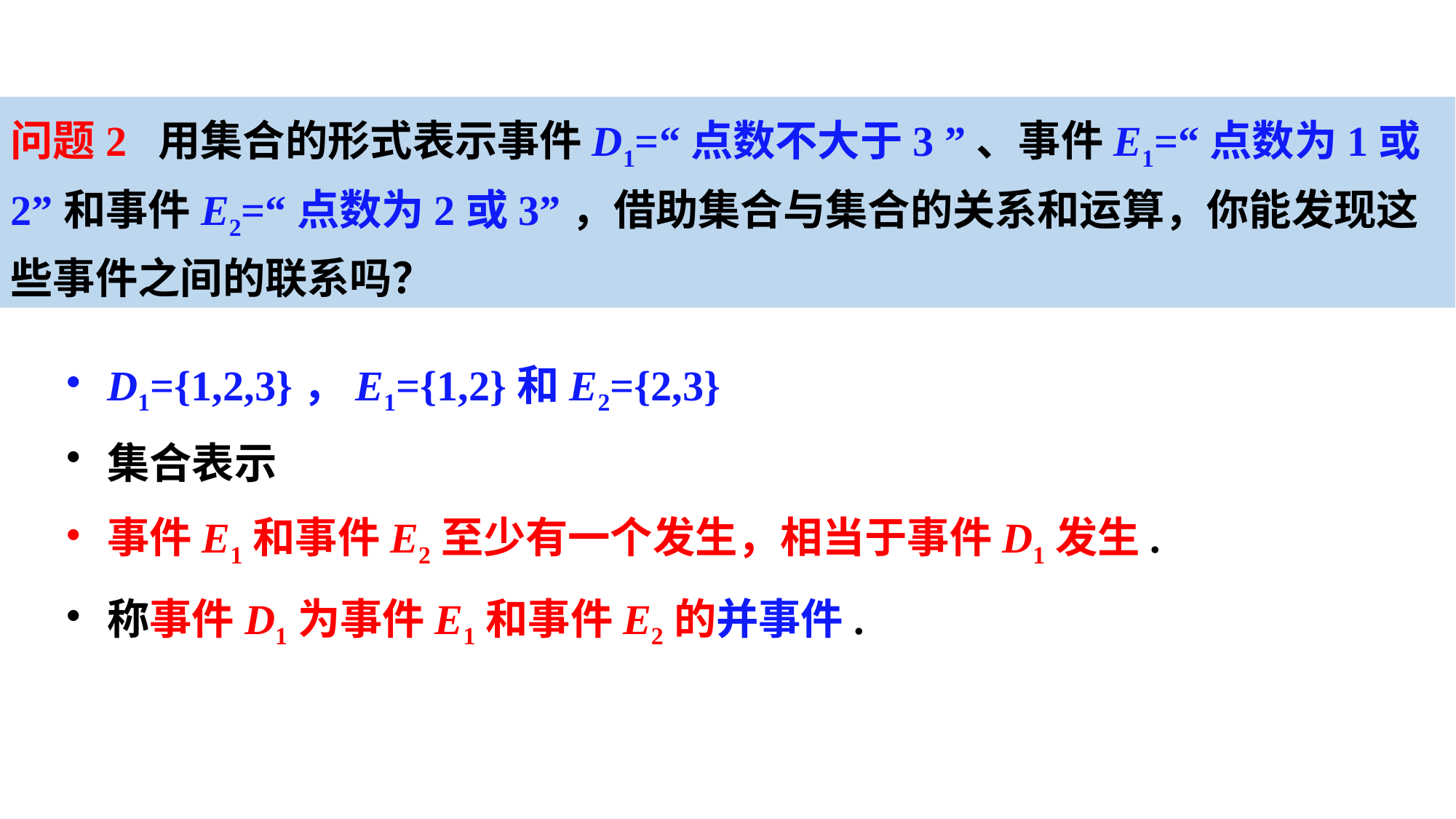

问题2  用集合的形式表示事件D1=“点数不大于3 ”、事件E1=“点数为1或2”和事件E2=“点数为2或3”，借助集合与集合的关系和运算，你能发现这些事件之间的联系吗？
D1={1,2,3}，E1={1,2}和E2={2,3}
集合表示
事件E1和事件E2至少有一个发生，相当于事件D1发生.
称事件D1为事件E1和事件E2的并事件.